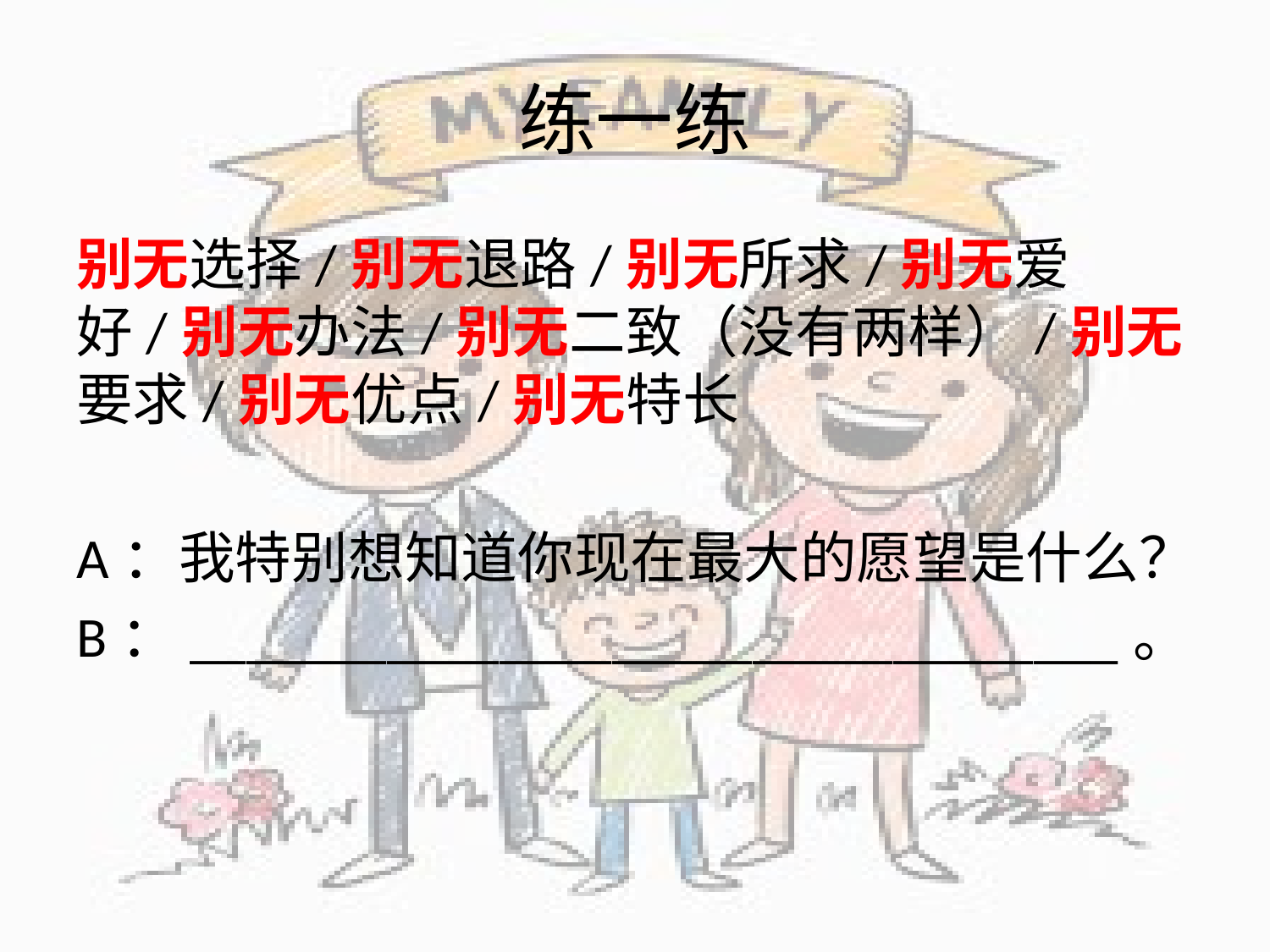

# 练一练
别无选择/别无退路/别无所求/别无爱好/别无办法/别无二致（没有两样）/别无要求/别无优点/别无特长

A：我特别想知道你现在最大的愿望是什么？
B：_________________________________。